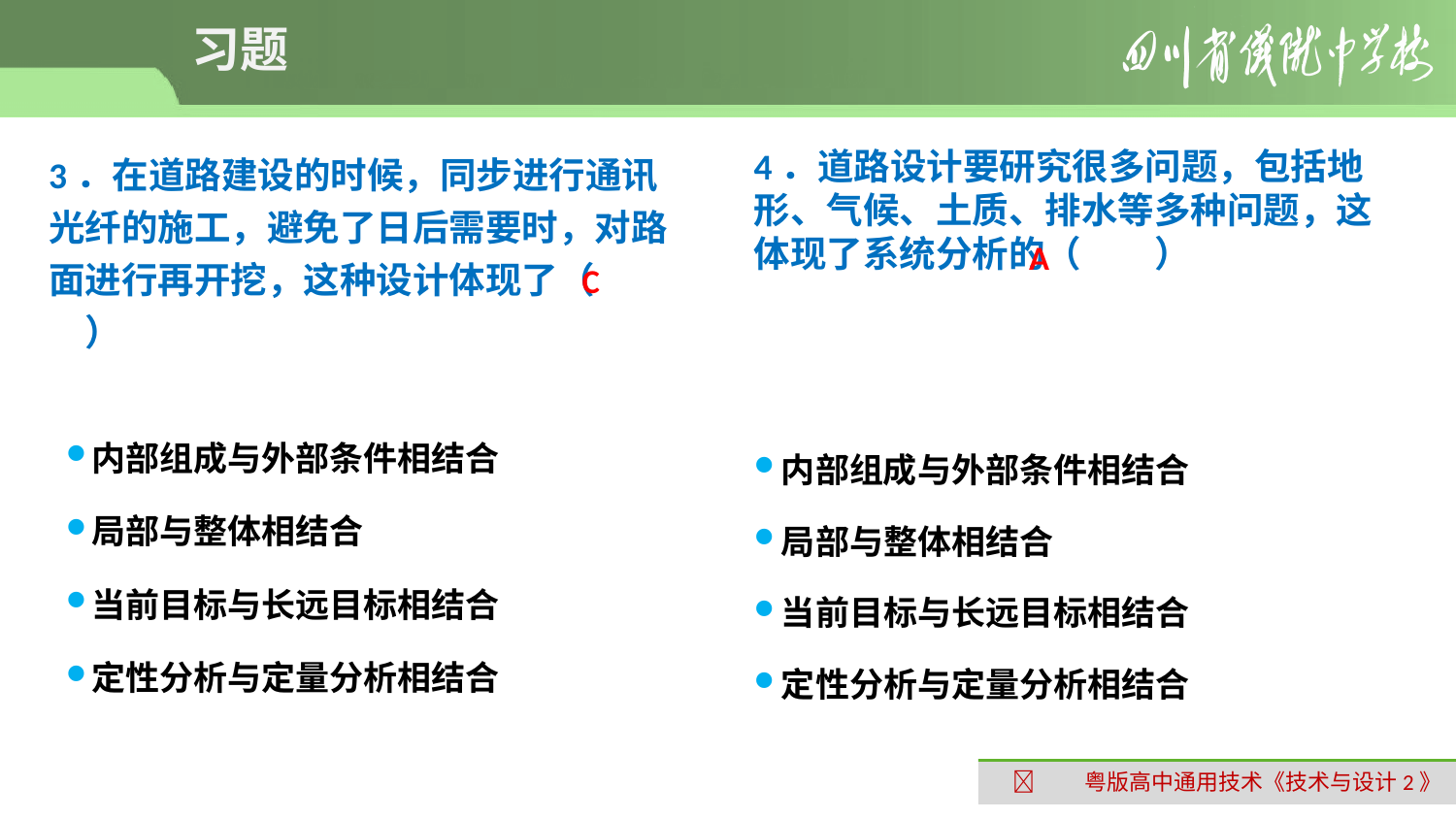

# 习题
3．在道路建设的时候，同步进行通讯光纤的施工，避免了日后需要时，对路面进行再开挖，这种设计体现了（　　）
4．道路设计要研究很多问题，包括地形、气候、土质、排水等多种问题，这体现了系统分析的（　　）

A
C
内部组成与外部条件相结合
局部与整体相结合
当前目标与长远目标相结合
定性分析与定量分析相结合
内部组成与外部条件相结合
局部与整体相结合
当前目标与长远目标相结合
定性分析与定量分析相结合